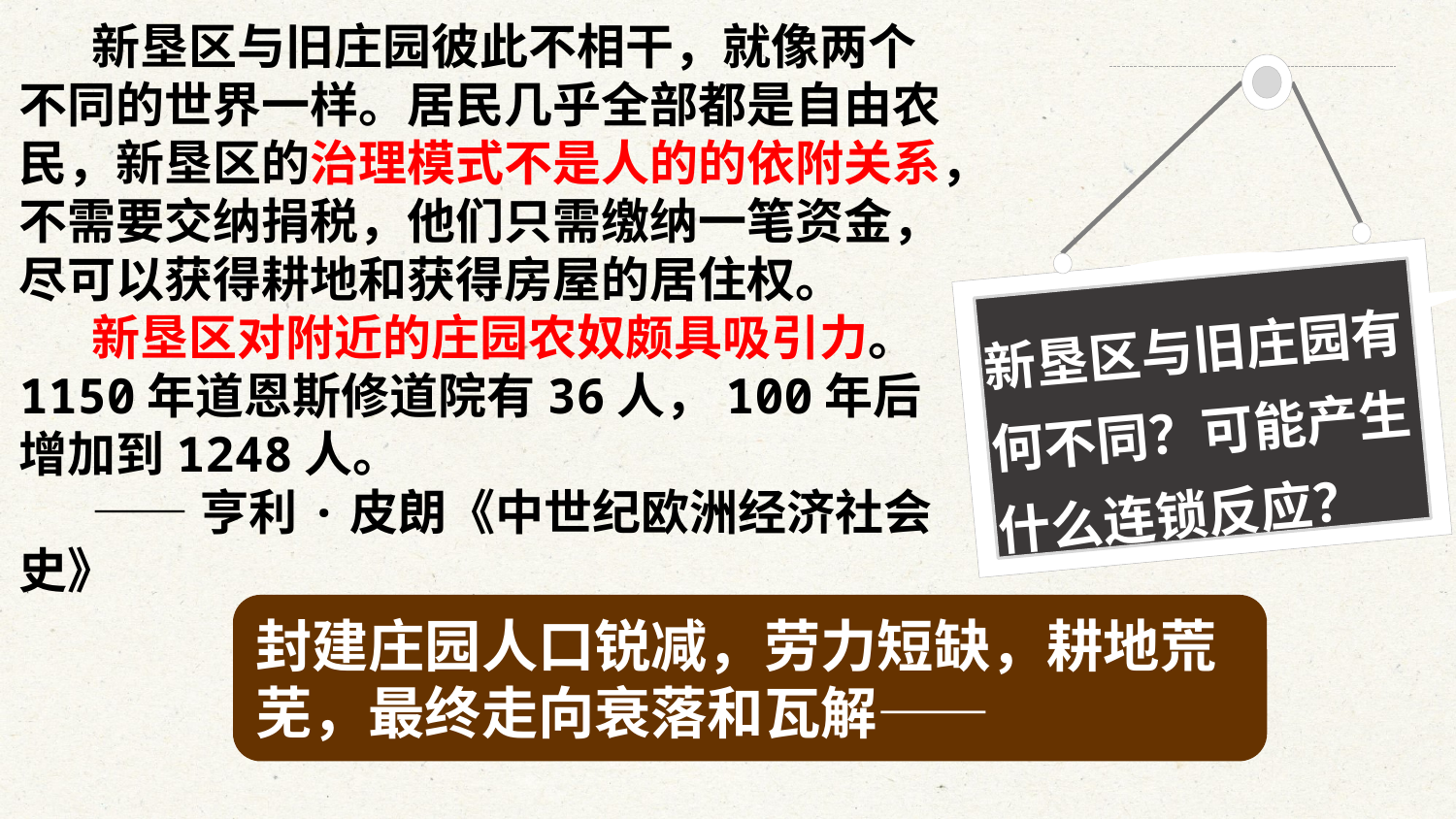

新垦区与旧庄园彼此不相干，就像两个不同的世界一样。居民几乎全部都是自由农民，新垦区的治理模式不是人的的依附关系，不需要交纳捐税，他们只需缴纳一笔资金，尽可以获得耕地和获得房屋的居住权。
新垦区对附近的庄园农奴颇具吸引力。1150年道恩斯修道院有36人，100年后增加到1248人。
——亨利·皮朗《中世纪欧洲经济社会史》

新垦区与旧庄园有何不同？可能产生什么连锁反应？
封建庄园人口锐减，劳力短缺，耕地荒芜，最终走向衰落和瓦解——